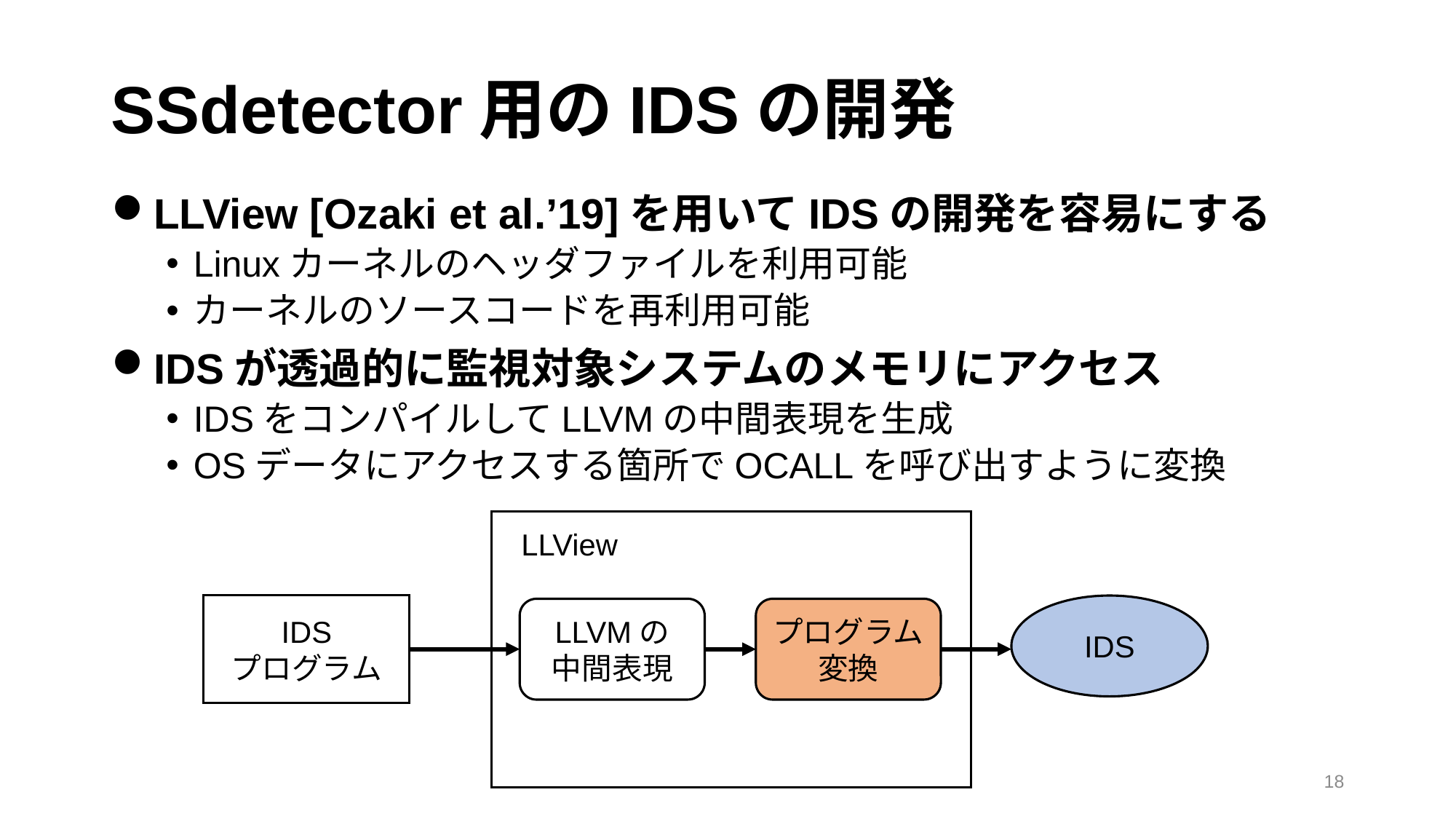

# SSdetector用のIDSの開発
LLView [Ozaki et al.’19]を用いてIDSの開発を容易にする
Linuxカーネルのヘッダファイルを利用可能
カーネルのソースコードを再利用可能
IDSが透過的に監視対象システムのメモリにアクセス
IDSをコンパイルしてLLVMの中間表現を生成
OSデータにアクセスする箇所でOCALLを呼び出すように変換

LLView
IDS
プログラム
IDS
LLVMの
中間表現
プログラム
変換
18